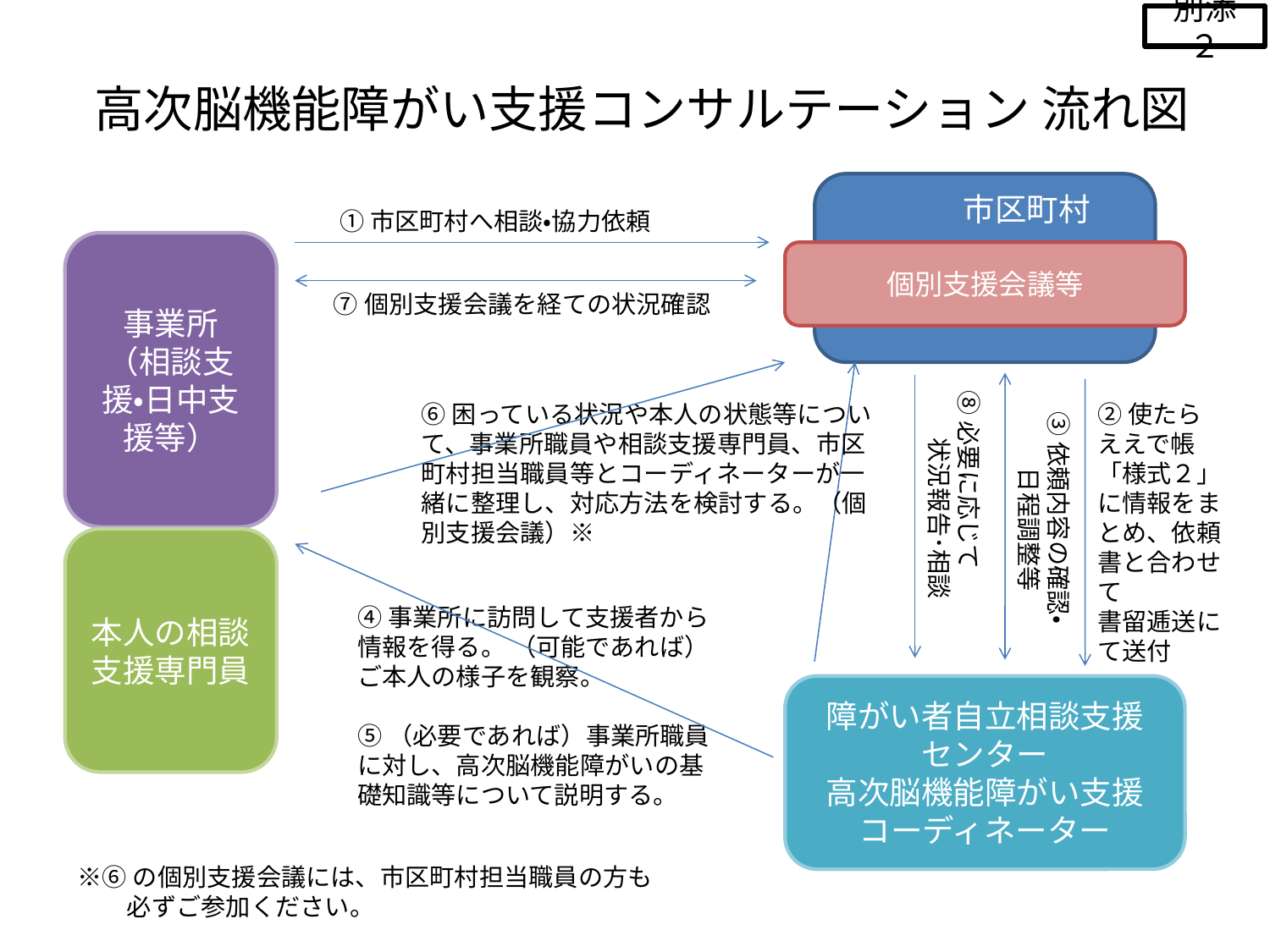

別添２
# 高次脳機能障がい支援コンサルテーション 流れ図
　　　　市区町村
個別支援会議等
①市区町村へ相談・協力依頼
事業所
（相談支援・日中支援等）
本人の相談支援専門員
⑦個別支援会議を経ての状況確認
③依頼内容の確認・
　日程調整等
⑧必要に応じて
状況報告･相談
⑥困っている状況や本人の状態等について、事業所職員や相談支援専門員、市区町村担当職員等とコーディネーターが一緒に整理し、対応方法を検討する。（個別支援会議）※
②使たらええで帳「様式２」に情報をまとめ、依頼書と合わせて
書留逓送にて送付
④事業所に訪問して支援者から情報を得る。 （可能であれば）ご本人の様子を観察。

⑤（必要であれば）事業所職員に対し、高次脳機能障がいの基礎知識等について説明する。
障がい者自立相談支援
センター
高次脳機能障がい支援コーディネーター
※⑥の個別支援会議には、市区町村担当職員の方も
　　必ずご参加ください。